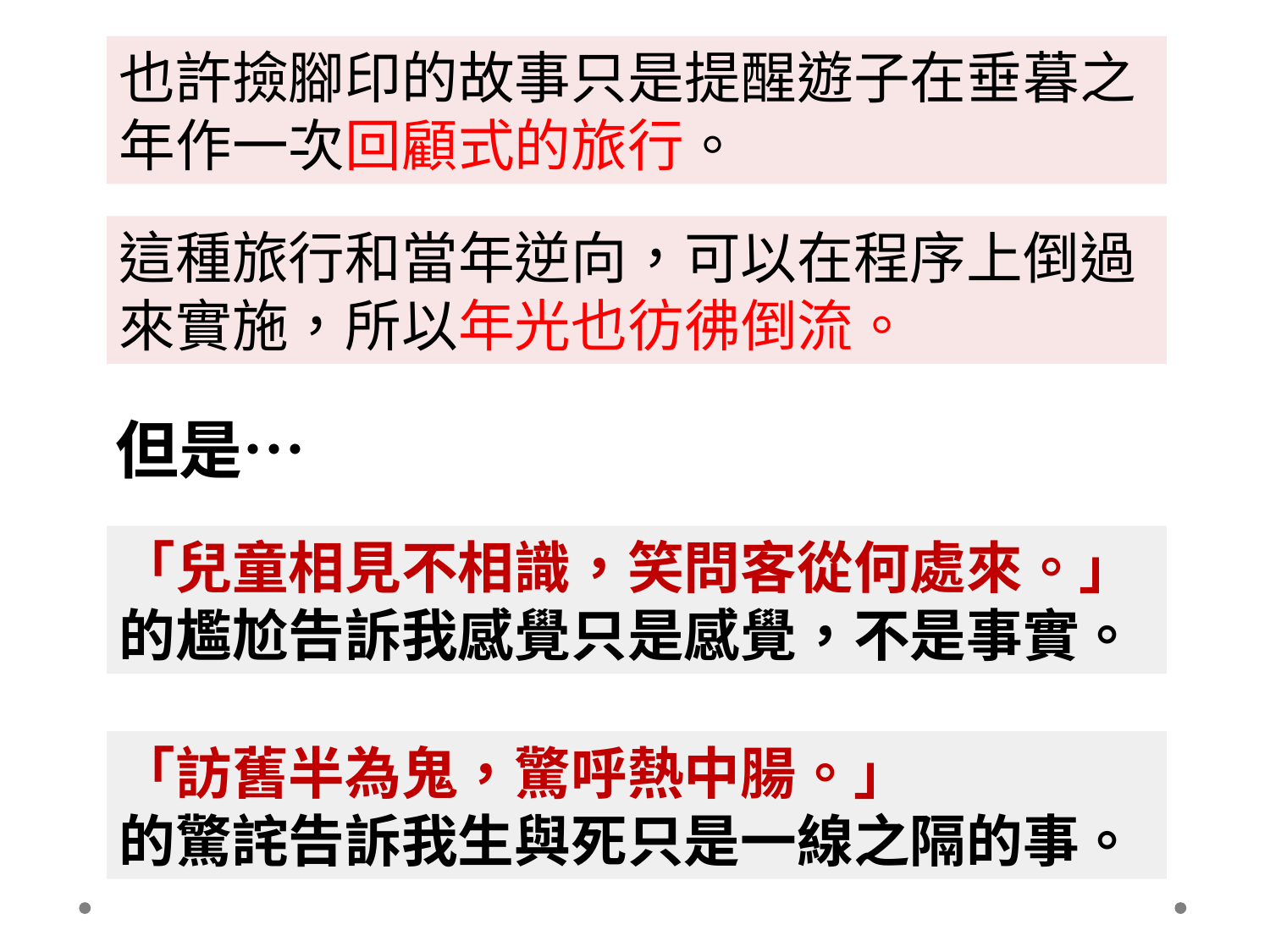

也許撿腳印的故事只是提醒遊子在垂暮之年作一次回顧式的旅行。
這種旅行和當年逆向，可以在程序上倒過來實施，所以年光也彷彿倒流。
但是…
「兒童相見不相識，笑問客從何處來。」
的尷尬告訴我感覺只是感覺，不是事實。
「訪舊半為鬼，驚呼熱中腸。」
的驚詫告訴我生與死只是一線之隔的事。